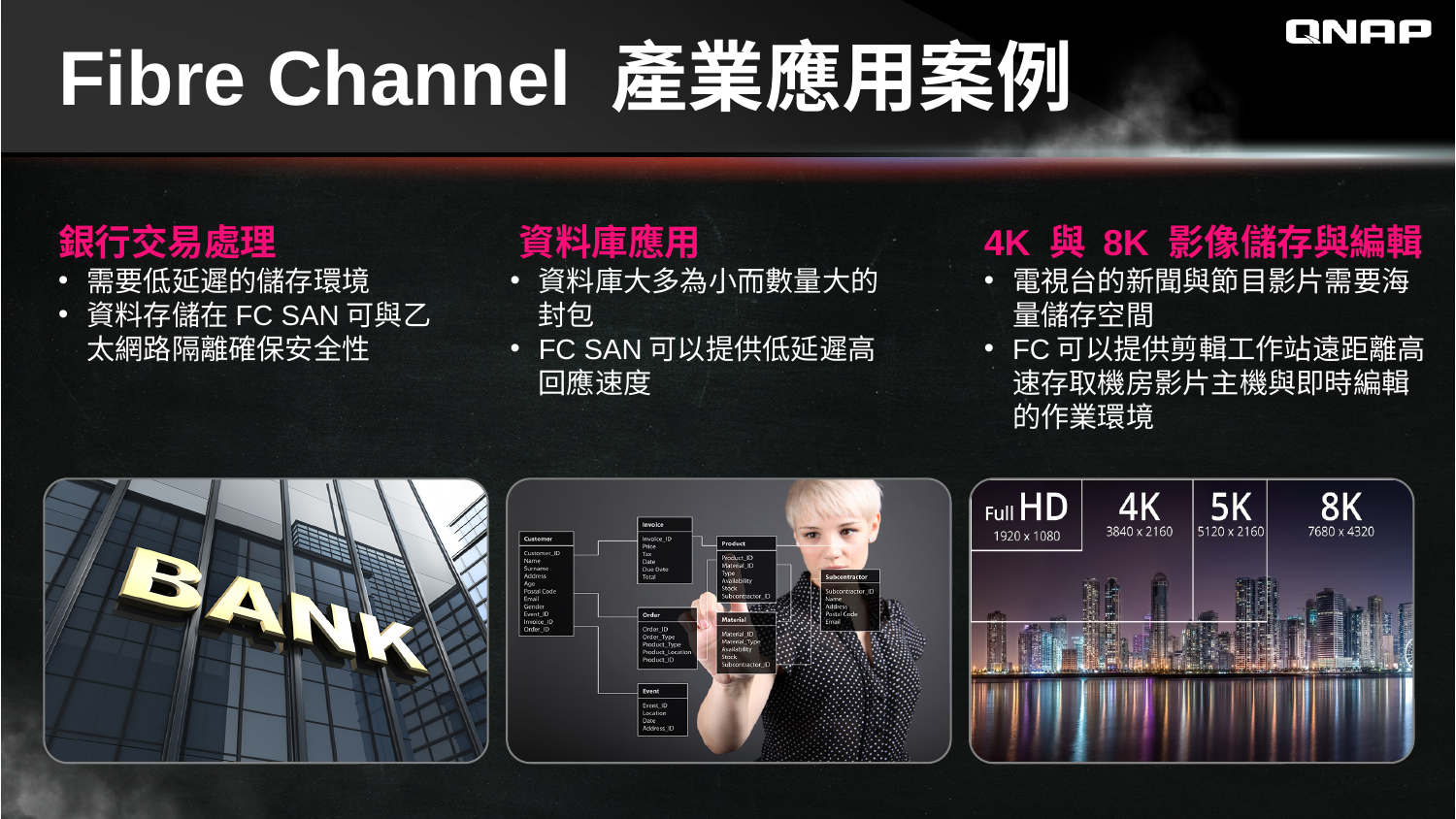

# Fibre Channel 產業應用案例
銀行交易處理
需要低延遲的儲存環境
資料存儲在FC SAN可與乙太網路隔離確保安全性
​資料庫應用
資料庫大多為小而數量大的封包
FC SAN可以提供低延遲高回應速度
​4K 與 8K 影像儲存與編輯
電視台的新聞與節目影片需要海量儲存空間
FC可以提供剪輯工作站遠距離高速存取機房影片主機與即時編輯的作業環境